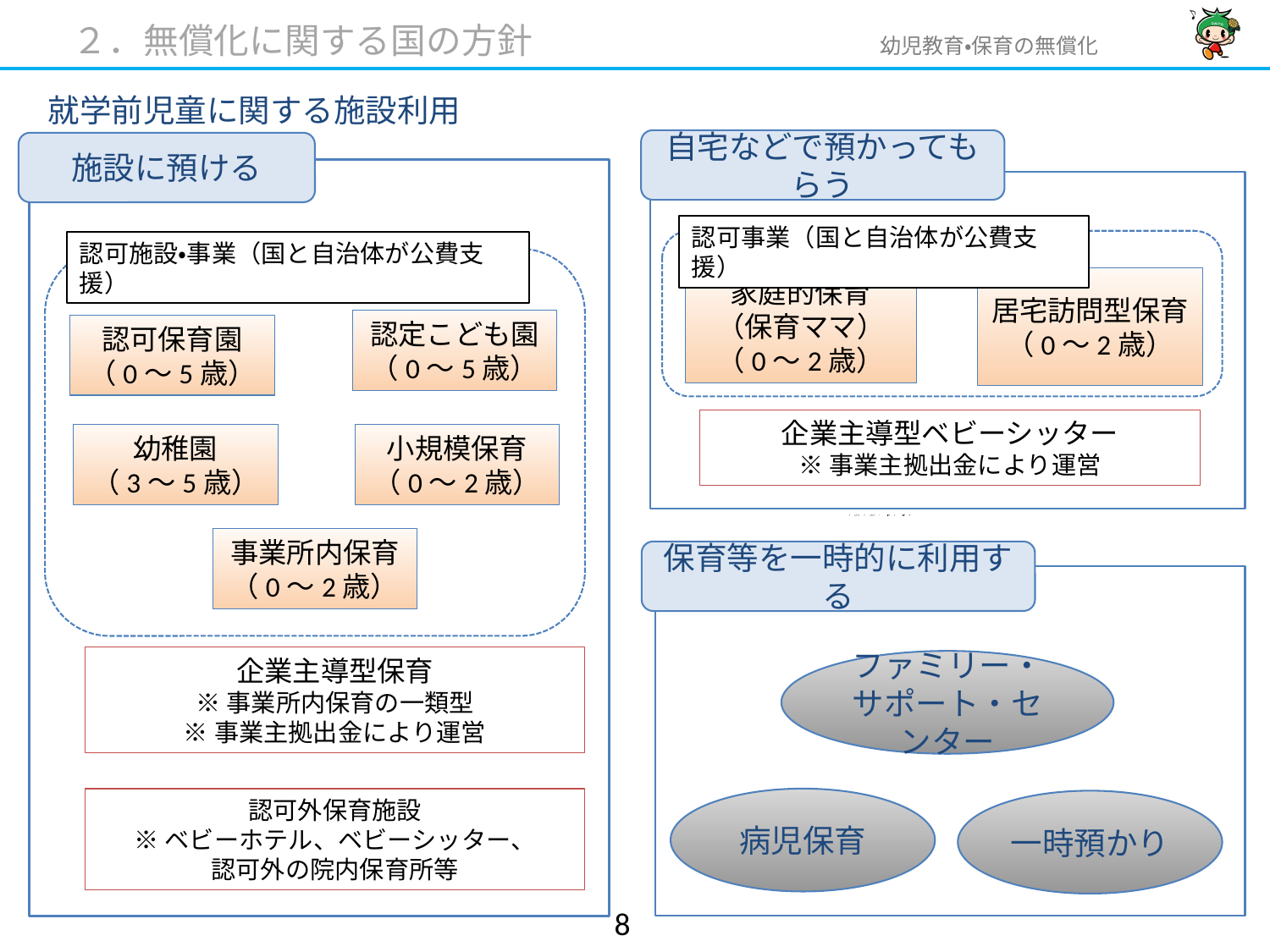

２．無償化に関する国の方針

# 就学前児童に関する施設利用
自宅などで預かってもらう
施設に預ける

認可事業（国と自治体が公費支援）

認可施設・事業（国と自治体が公費支援）

居宅訪問型保育
（0～2歳）
家庭的保育
（保育ママ）
（0～2歳）
認定こども園
（0～5歳）
認可保育園
（0～5歳）

企業主導型ベビーシッター
※事業主拠出金により運営
小規模保育
（0～2歳）
幼稚園
（3～5歳）

事業所内保育
（0～2歳）
保育等を一時的に利用する

企業主導型保育
※事業所内保育の一類型
※事業主拠出金により運営
ファミリー・サポート・センター
病児保育
認可外保育施設
※ベビーホテル、ベビーシッター、
認可外の院内保育所等
一時預かり
8